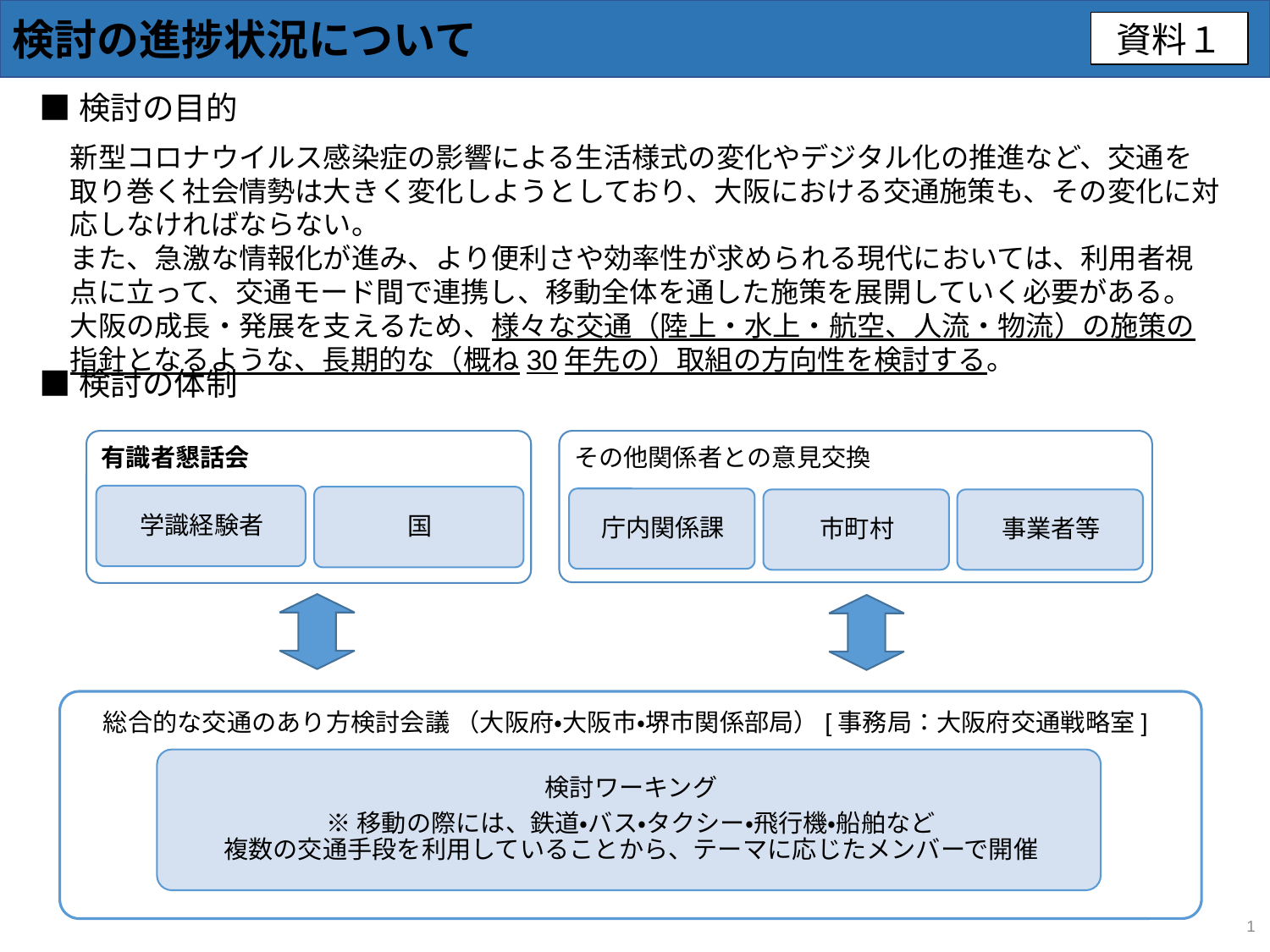

検討の進捗状況について
資料１
■検討の目的
新型コロナウイルス感染症の影響による生活様式の変化やデジタル化の推進など、交通を取り巻く社会情勢は大きく変化しようとしており、大阪における交通施策も、その変化に対応しなければならない。
また、急激な情報化が進み、より便利さや効率性が求められる現代においては、利用者視点に立って、交通モード間で連携し、移動全体を通した施策を展開していく必要がある。
大阪の成長・発展を支えるため、様々な交通（陸上・水上・航空、人流・物流）の施策の指針となるような、長期的な（概ね30年先の）取組の方向性を検討する。
■検討の体制
有識者懇話会
学識経験者
国
その他関係者との意見交換
庁内関係課
市町村
事業者等

　総合的な交通のあり方検討会議 （大阪府・大阪市・堺市関係部局）[事務局：大阪府交通戦略室]
検討ワーキング
※移動の際には、鉄道・バス・タクシー・飛行機・船舶など
複数の交通手段を利用していることから、テーマに応じたメンバーで開催
1